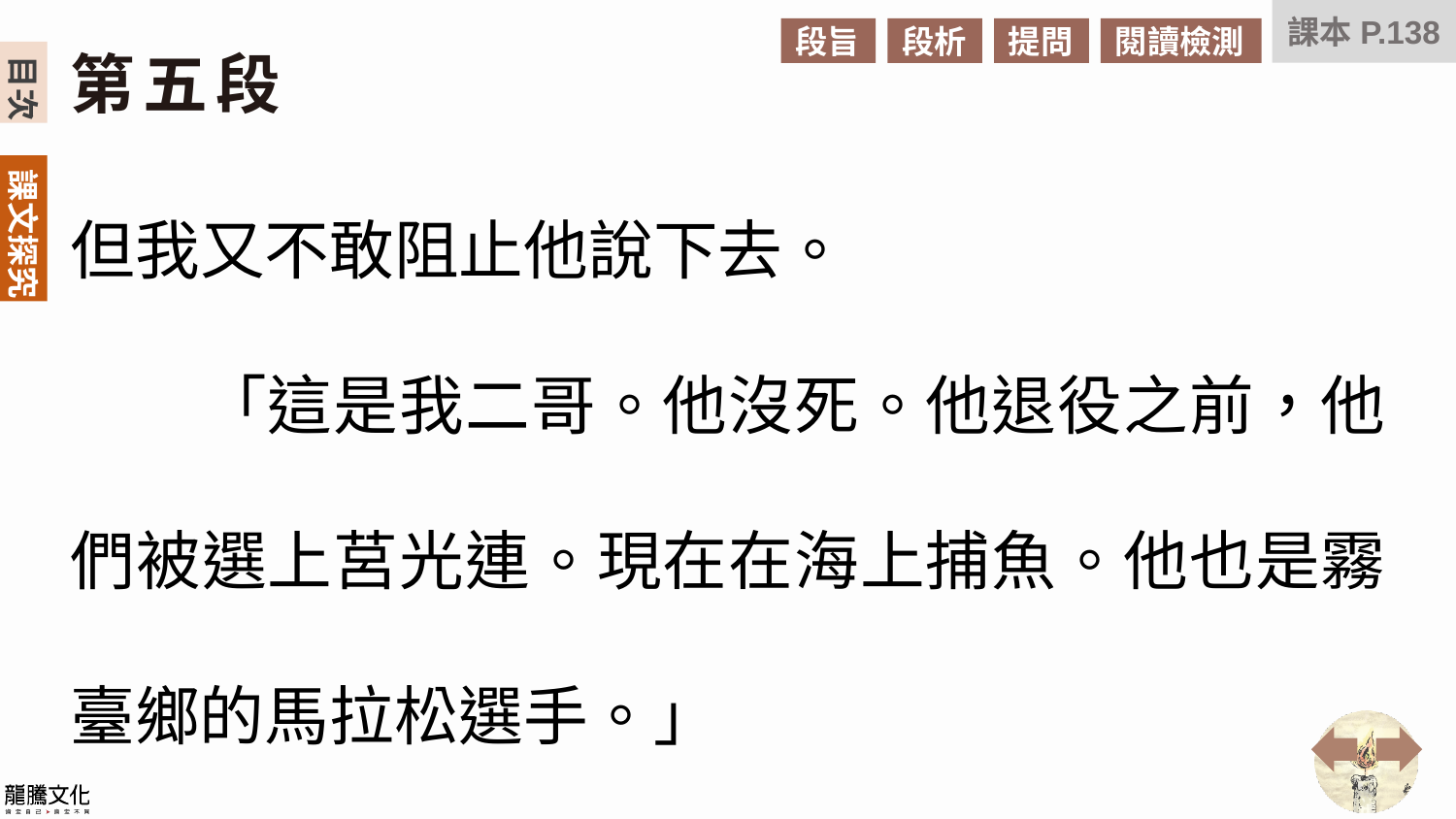

課本P.138
段旨
段析
提問
閱讀檢測
第五段
但我又不敢阻止他說下去。
　　「這是我二哥。他沒死。他退役之前，他們被選上莒光連。現在在海上捕魚。他也是霧臺鄉的馬拉松選手。」